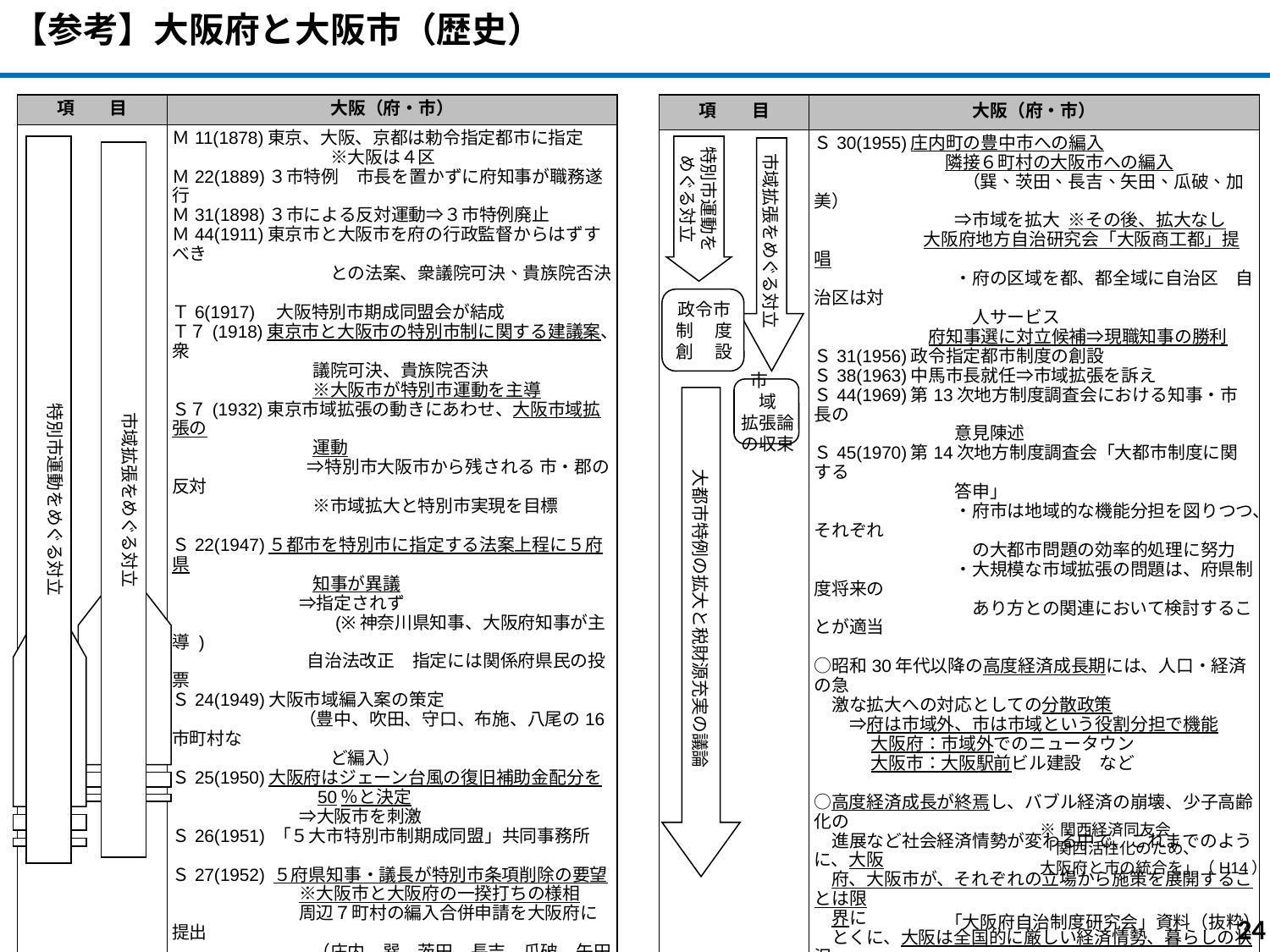

【参考】大阪府と大阪市（歴史）
| 項　　目 | 大阪（府・市） |
| --- | --- |
|  | Ｓ30(1955)庄内町の豊中市への編入 　　　　　 　　隣接６町村の大阪市への編入 　　　　 　　　　（巽、茨田、長吉、矢田、瓜破、加美） 　　　　　　　　⇒市域を拡大 ※その後、拡大なし 　　　　　　 大阪府地方自治研究会「大阪商工都」提唱 　　　　　　　　・府の区域を都、都全域に自治区　自治区は対 　　　　　　　　　人サービス 　　　　　　府知事選に対立候補⇒現職知事の勝利 Ｓ31(1956)政令指定都市制度の創設　　　 Ｓ38(1963)中馬市長就任⇒市域拡張を訴え　　 Ｓ44(1969)第13次地方制度調査会における知事・市長の 　　　　　　　　意見陳述 Ｓ45(1970)第14次地方制度調査会「大都市制度に関する 　　　　　　　　答申」 　　　　　　　　・府市は地域的な機能分担を図りつつ、それぞれ 　　　　　　　　　の大都市問題の効率的処理に努力 　　　　　　　　・大規模な市域拡張の問題は、府県制度将来の 　　　　　　　　　あり方との関連において検討することが適当 ○昭和30年代以降の高度経済成長期には、人口・経済の急 　激な拡大への対応としての分散政策 　　⇒府は市域外、市は市域という役割分担で機能　 　　　 大阪府：市域外でのニュータウン　　　 　　　 大阪市：大阪駅前ビル建設　など ○高度経済成長が終焉し、バブル経済の崩壊、少子高齢化の 　進展など社会経済情勢が変わる中で、これまでのように、大阪 　府、大阪市が、それぞれの立場から施策を展開することは限 　界に 　とくに、大阪は全国的に厳しい経済情勢、暮らしの状況、 　財政状況 　　⇒限られた財源を戦略的に投資する必要 　　　（成長戦略、暮らしの充実、行政サービスの最適化） ※大阪府：大阪都（Ｈ15・H16） 　大阪市：スーパー指定都市（H15,18） |
| 項　　目 | 大阪（府・市） |
| --- | --- |
|  | Ｍ11(1878)東京、大阪、京都は勅令指定都市に指定 　　　　　　　　　※大阪は４区 Ｍ22(1889)３市特例　市長を置かずに府知事が職務遂行 Ｍ31(1898)３市による反対運動⇒３市特例廃止 Ｍ44(1911)東京市と大阪市を府の行政監督からはずすべき 　　　　　　　　　との法案、衆議院可決、貴族院否決 Ｔ6(1917)　大阪特別市期成同盟会が結成 　　 Ｔ７(1918)東京市と大阪市の特別市制に関する建議案、衆 　　　　　　　　議院可決、貴族院否決 　　　　　　　　※大阪市が特別市運動を主導 Ｓ７(1932)東京市域拡張の動きにあわせ、大阪市域拡張の 　　　　　　　　運動 　　　　　　 　 ⇒特別市大阪市から残される 市・郡の反対 　　　　　　　　※市域拡大と特別市実現を目標 　　　　 　　 Ｓ22(1947)５都市を特別市に指定する法案上程に５府県 　　　　　　　　知事が異議 　　　　　　 　⇒指定されず 　　　　　　　　　(※神奈川県知事、大阪府知事が主導 )　 　　　　　　　 自治法改正　指定には関係府県民の投票 Ｓ24(1949)大阪市域編入案の策定 　 　　　　　　（豊中、吹田、守口、布施、八尾の16市町村な 　　　　　　　　　ど編入） Ｓ25(1950)大阪府はジェーン台風の復旧補助金配分を 　　　　　　　　50％と決定 　　　　　 　　⇒大阪市を刺激 Ｓ26(1951) 「５大市特別市制期成同盟」共同事務所 　 　 Ｓ27(1952) ５府県知事・議長が特別市条項削除の要望 　　　　　　　 ※大阪市と大阪府の一揆打ちの様相 　　　　　　　 周辺７町村の編入合併申請を大阪府に提出　　 　　　　　　　　（庄内、巽、茨田、長吉、瓜破、矢田、加美） 　　 　　　　　　　 近畿２府４県知事の特別市絶対反対決議 　　　　　　　 ５都市の「特別市指定法案」国会提出 　　　　　　　　⇒審議未了 　　　　　　　大阪市会「府知事リコール実施」決議 　　　　　　　大阪府議会 合併申請否決　 Ｓ28(1953)町村合併法の施行　　 　　 　　　　　　⇒府議会議決による合併指示 　　　　　　　　第一次地方制度調査会　「地方制度改革に関 　　　　　　　　する答申」 　　　　　　　（特別市問題にはふれず、事務・財源の再配分） |
特別市運動をめぐる対立

特別市運動をめぐる対立
市域拡張をめぐる対立
市域拡張をめぐる対立

政令市
制　 度
創　 設
市　 域
拡張論の収束
大都市特例の拡大と税財源充実の議論
※関西経済同友会
「関西活性化のため、
大阪府と市の統合を」（H14）
24
「大阪府自治制度研究会」資料（抜粋）